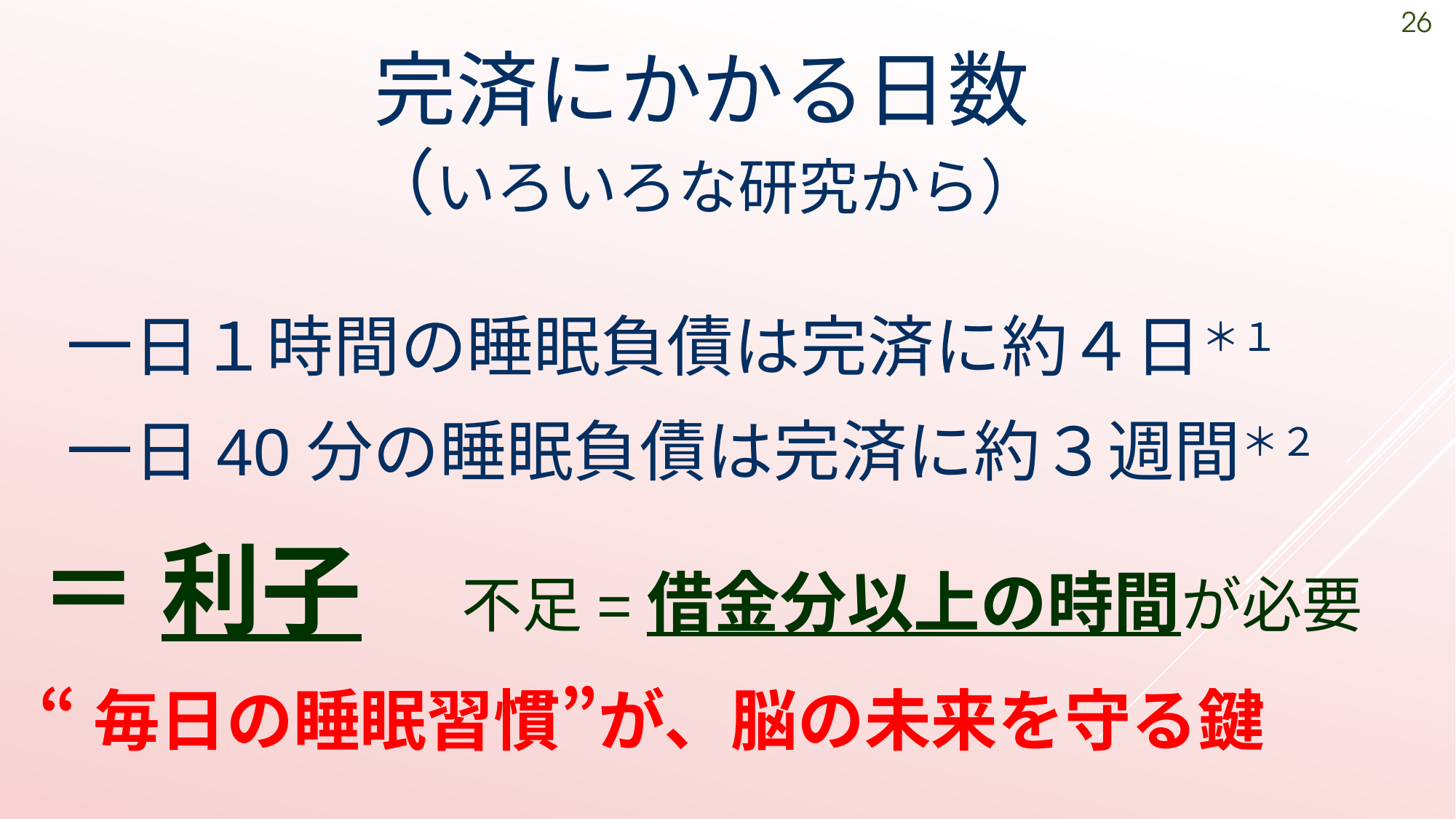

26
# 完済にかかる日数 （いろいろな研究から）
一日１時間の睡眠負債は完済に約４日＊１
一日40分の睡眠負債は完済に約３週間＊２
＝ 利子　不足=借金分以上の時間が必要

“毎日の睡眠習慣”が、脳の未来を守る鍵